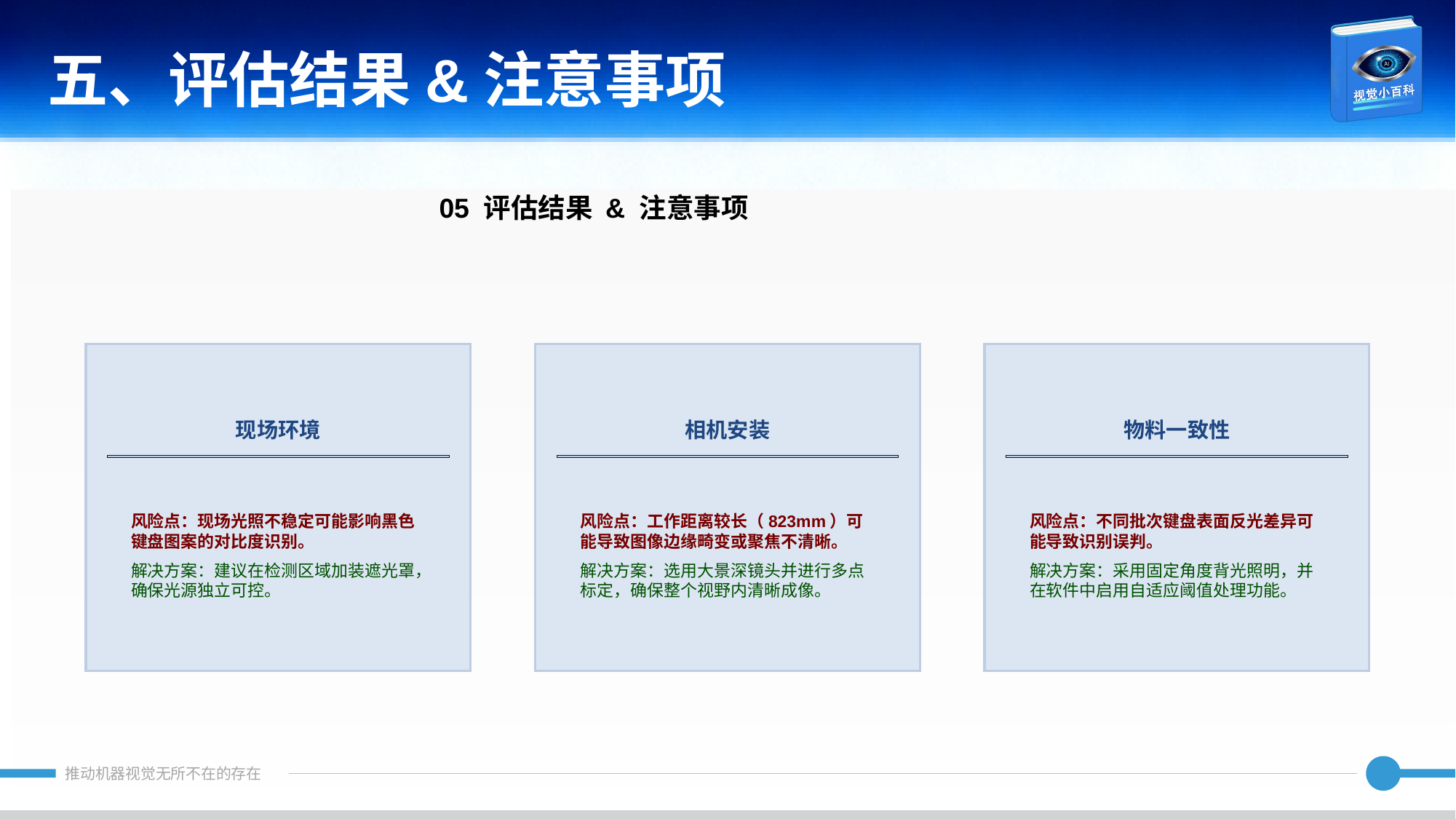

五、评估结果&注意事项

05 评估结果 & 注意事项

现场环境

相机安装

物料一致性

风险点：现场光照不稳定可能影响黑色键盘图案的对比度识别。
解决方案：建议在检测区域加装遮光罩，确保光源独立可控。

风险点：工作距离较长（823mm）可能导致图像边缘畸变或聚焦不清晰。
解决方案：选用大景深镜头并进行多点标定，确保整个视野内清晰成像。

风险点：不同批次键盘表面反光差异可能导致识别误判。
解决方案：采用固定角度背光照明，并在软件中启用自适应阈值处理功能。
10